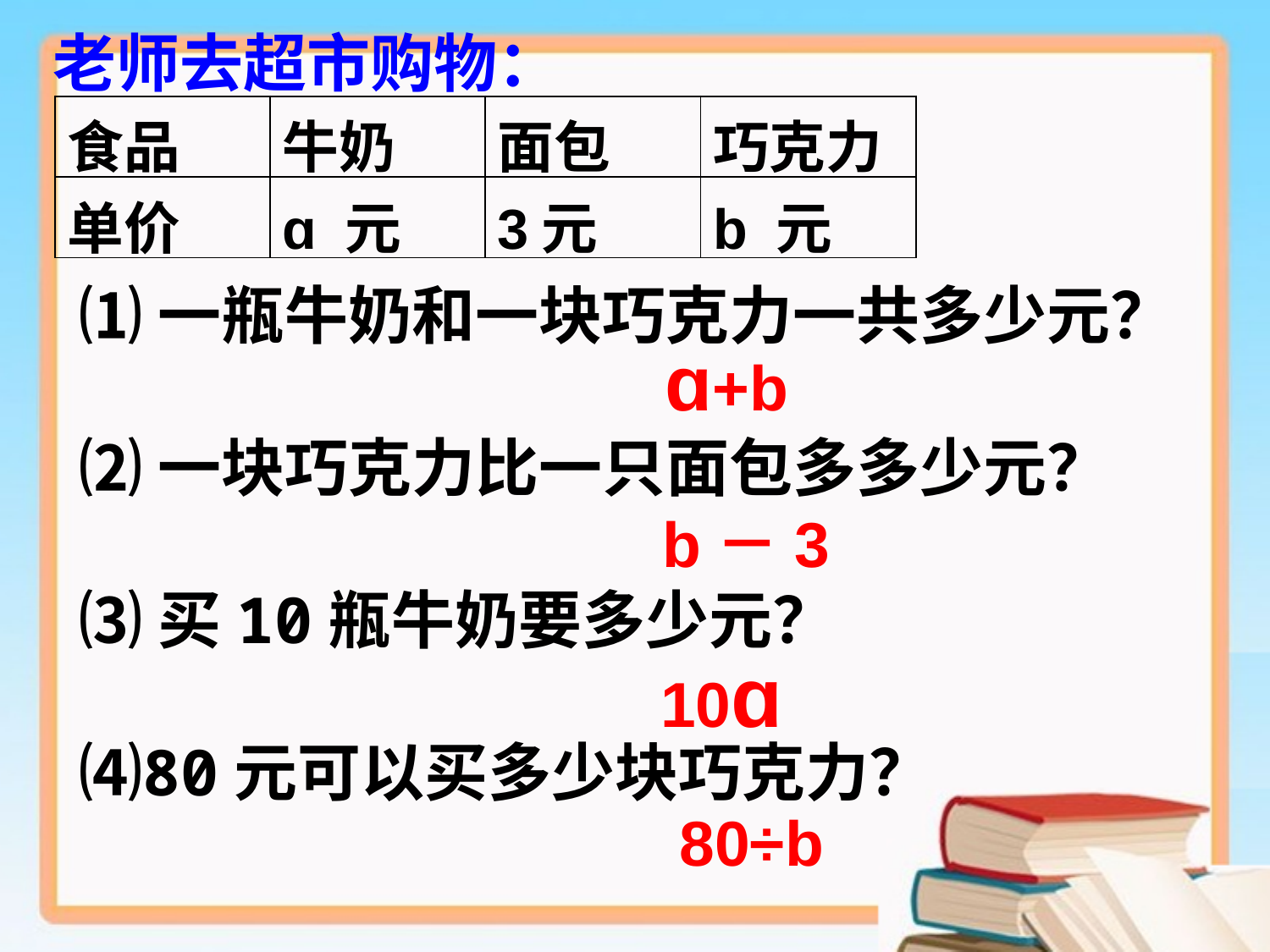

老师去超市购物：
| 食品 | 牛奶 | 面包 | 巧克力 |
| --- | --- | --- | --- |
| 单价 | ɑ 元 | 3元 | b 元 |
⑴一瓶牛奶和一块巧克力一共多少元？

⑵一块巧克力比一只面包多多少元？

⑶买10瓶牛奶要多少元？

⑷80元可以买多少块巧克力？
ɑ+b
b－3
10ɑ
80÷b